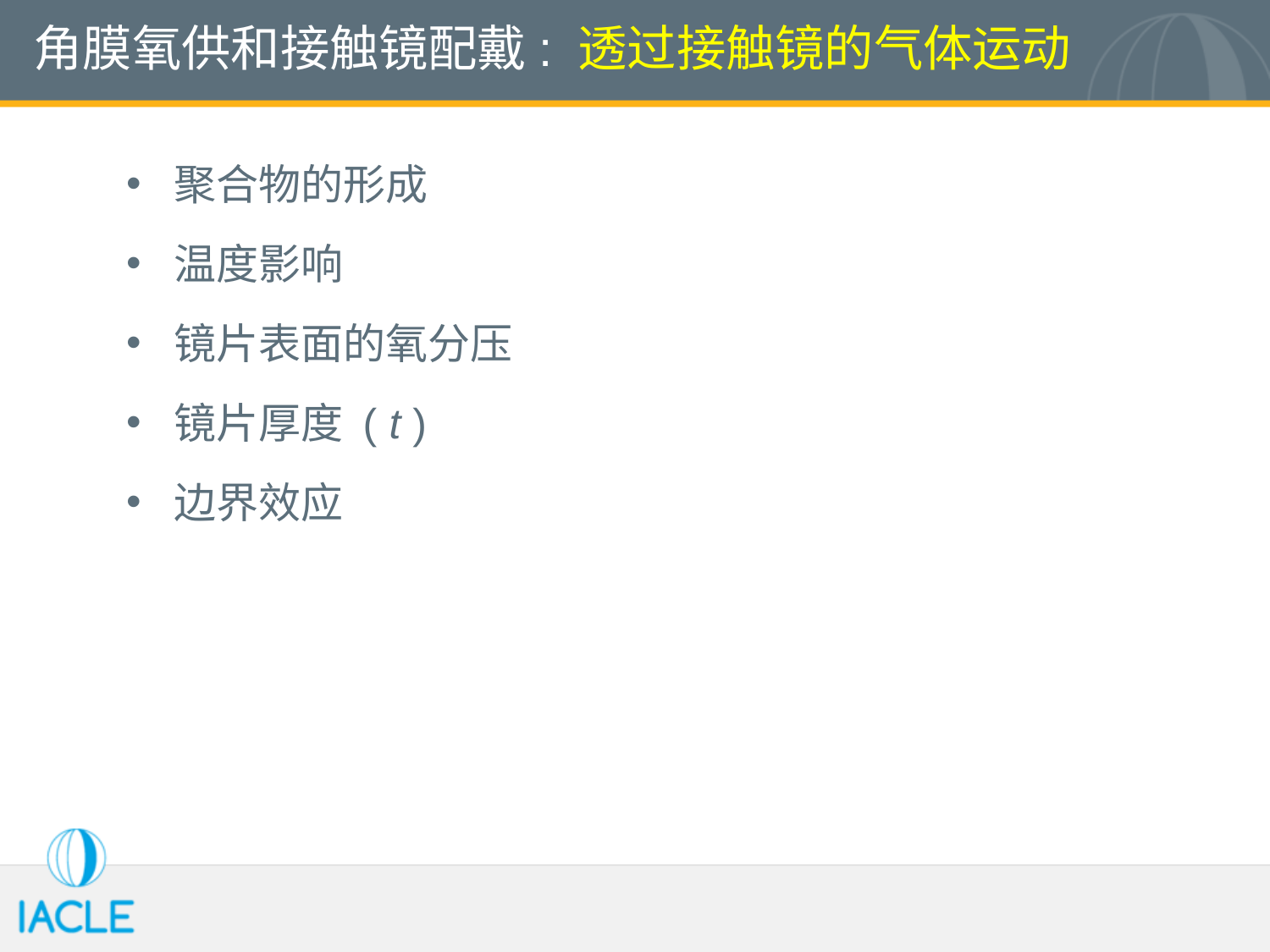

角膜氧供和接触镜配戴: 透过接触镜的气体运动
聚合物的形成
温度影响
镜片表面的氧分压
镜片厚度 ( t )
边界效应